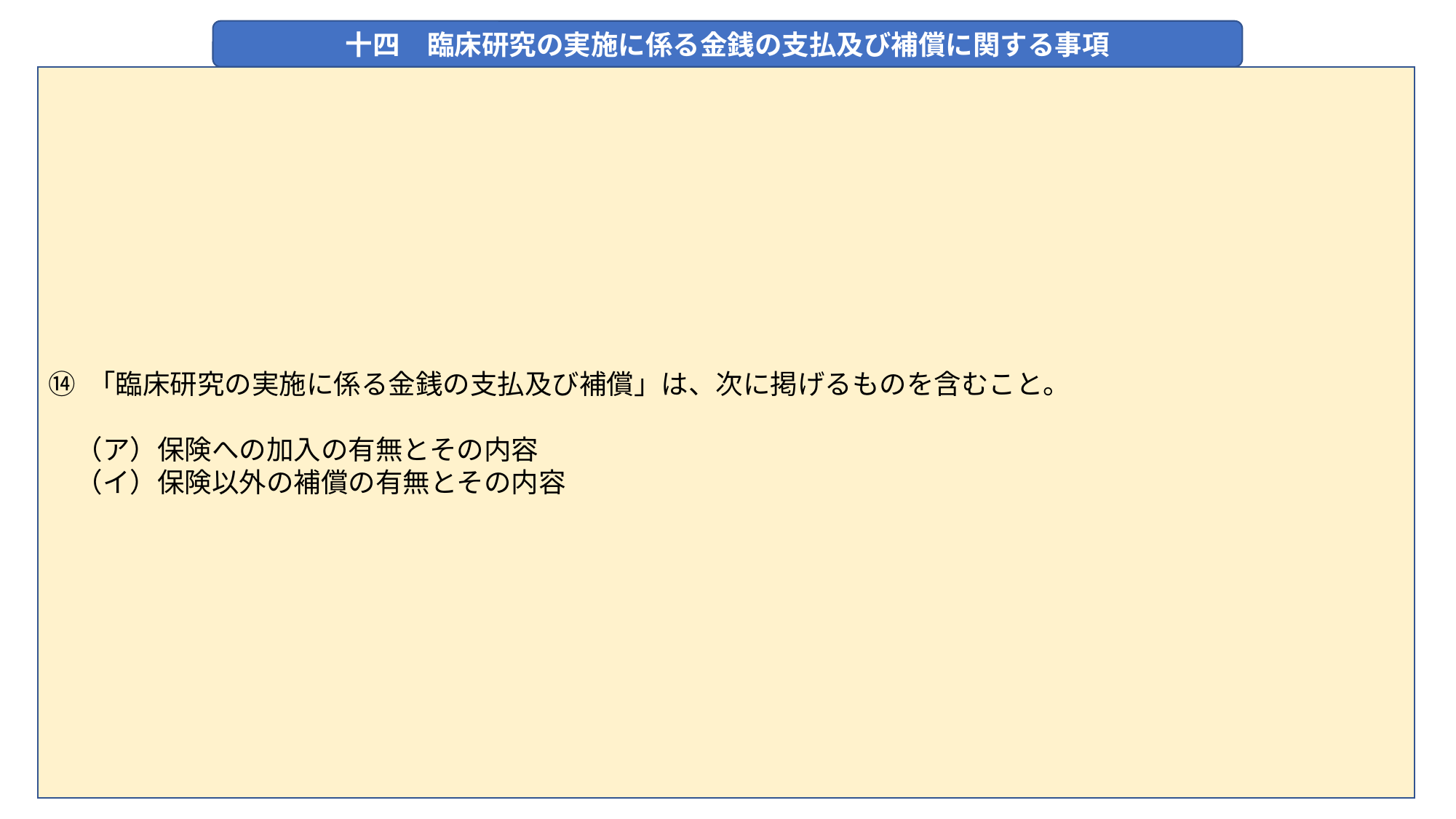

十四　臨床研究の実施に係る金銭の支払及び補償に関する事項
⑭ 「臨床研究の実施に係る金銭の支払及び補償」は、次に掲げるものを含むこと。

　（ア）保険への加入の有無とその内容
　（イ）保険以外の補償の有無とその内容